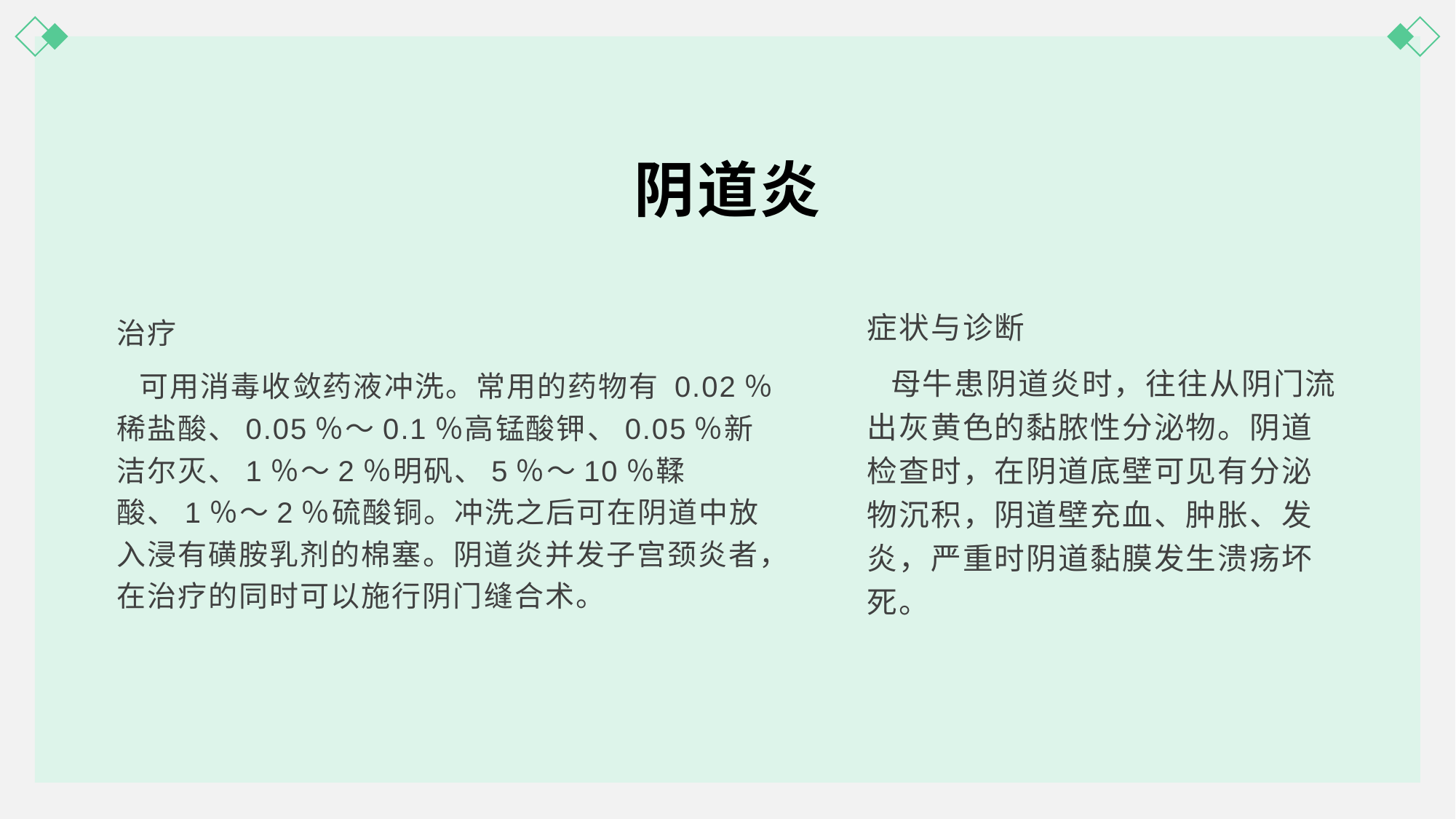

阴道炎
治疗
  可用消毒收敛药液冲洗。常用的药物有 0.02％稀盐酸、0.05％～0.1％高锰酸钾、0.05％新洁尔灭、1％～2％明矾、5％～10％鞣酸、1％～2％硫酸铜。冲洗之后可在阴道中放入浸有磺胺乳剂的棉塞。阴道炎并发子宫颈炎者，在治疗的同时可以施行阴门缝合术。
症状与诊断
  母牛患阴道炎时，往往从阴门流出灰黄色的黏脓性分泌物。阴道检查时，在阴道底壁可见有分泌物沉积，阴道壁充血、肿胀、发炎，严重时阴道黏膜发生溃疡坏死。